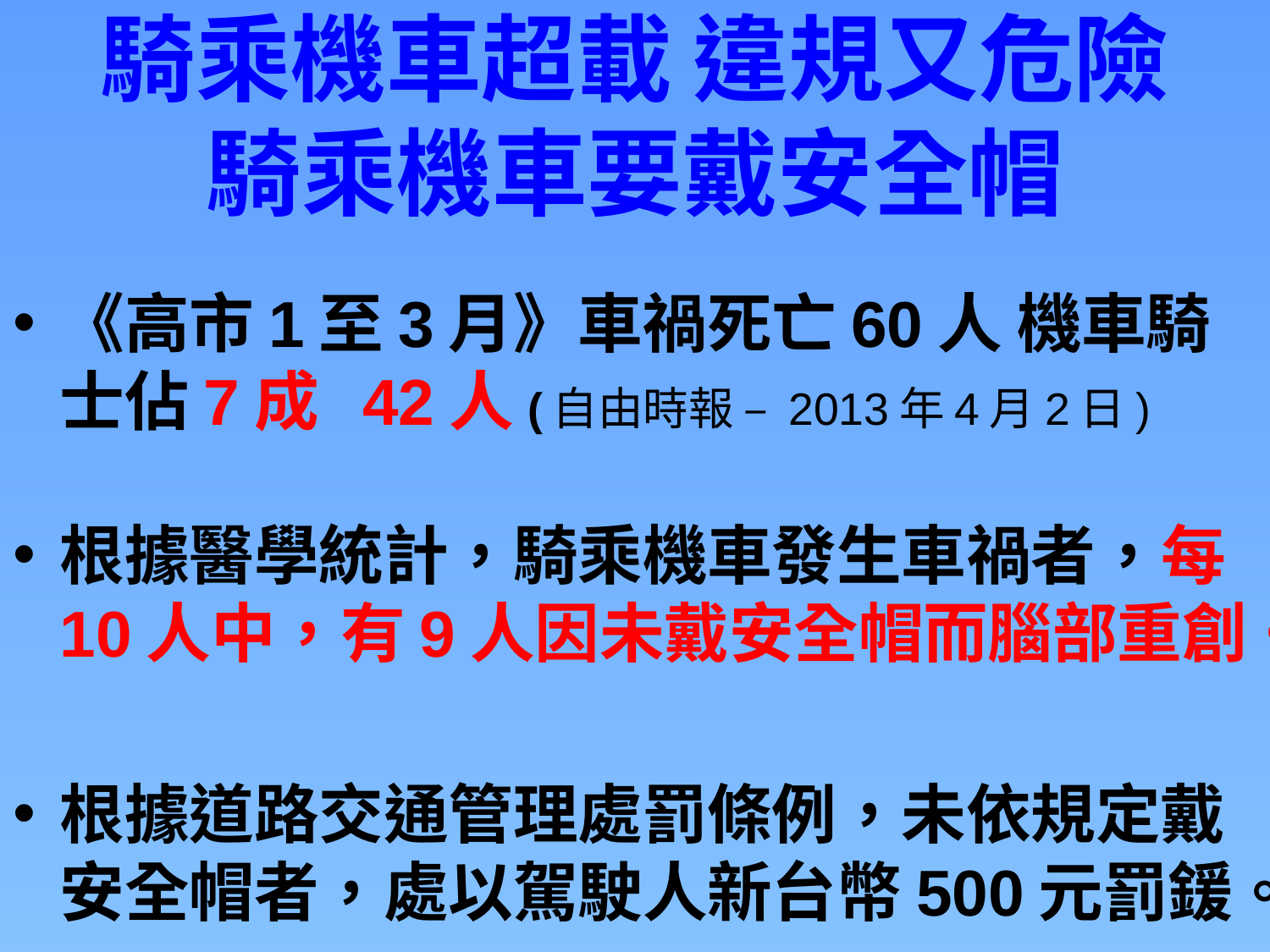

# 騎乘機車超載 違規又危險 騎乘機車要戴安全帽
《高市1至3月》車禍死亡60人 機車騎士佔7成  42人(自由時報 – 2013年4月2日)

根據醫學統計，騎乘機車發生車禍者，每10人中，有9人因未戴安全帽而腦部重創。

根據道路交通管理處罰條例，未依規定戴安全帽者，處以駕駛人新台幣500元罰鍰。